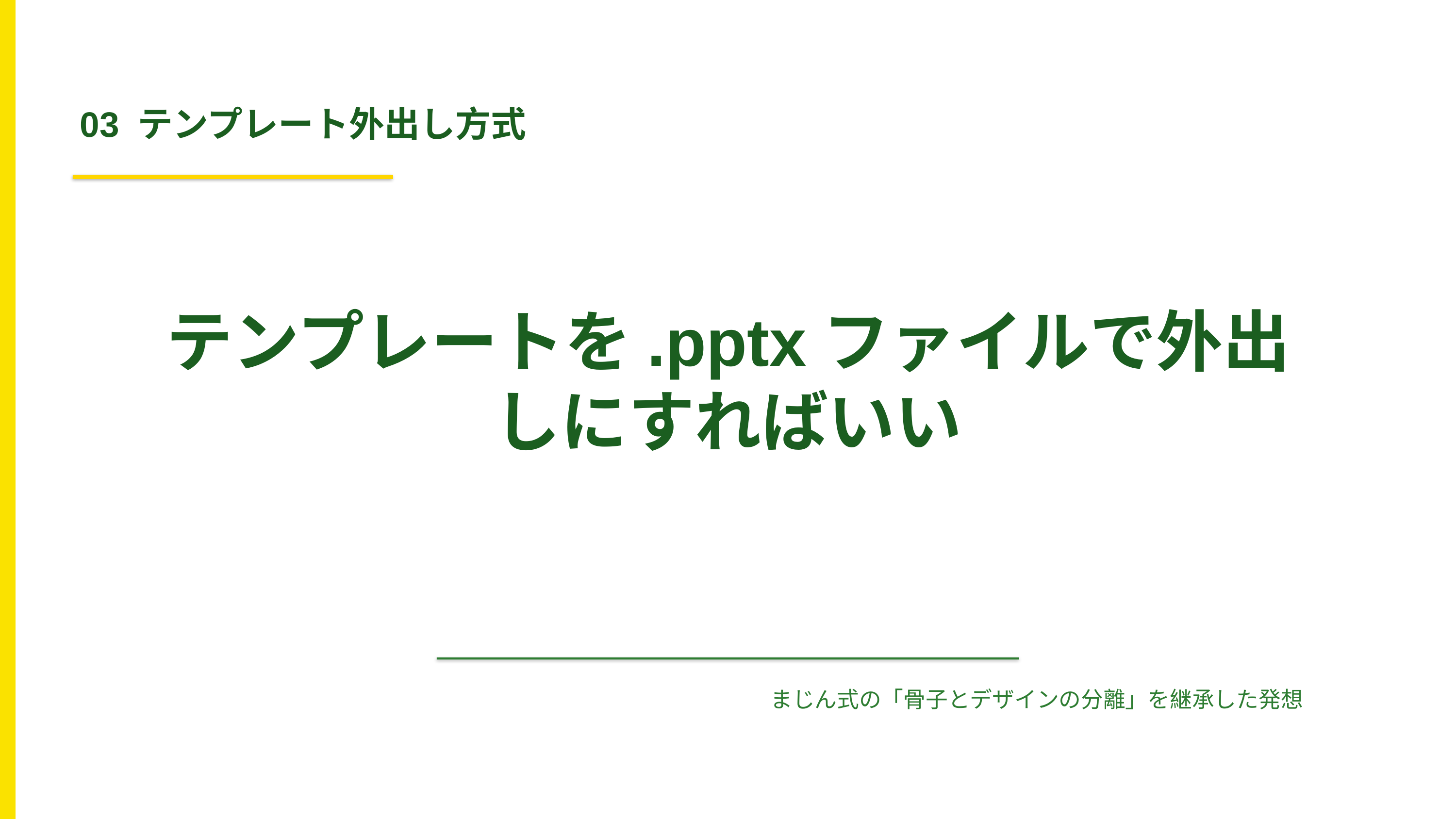

03 テンプレート外出し方式

テンプレートを.pptxファイルで外出しにすればいい

まじん式の「骨子とデザインの分離」を継承した発想